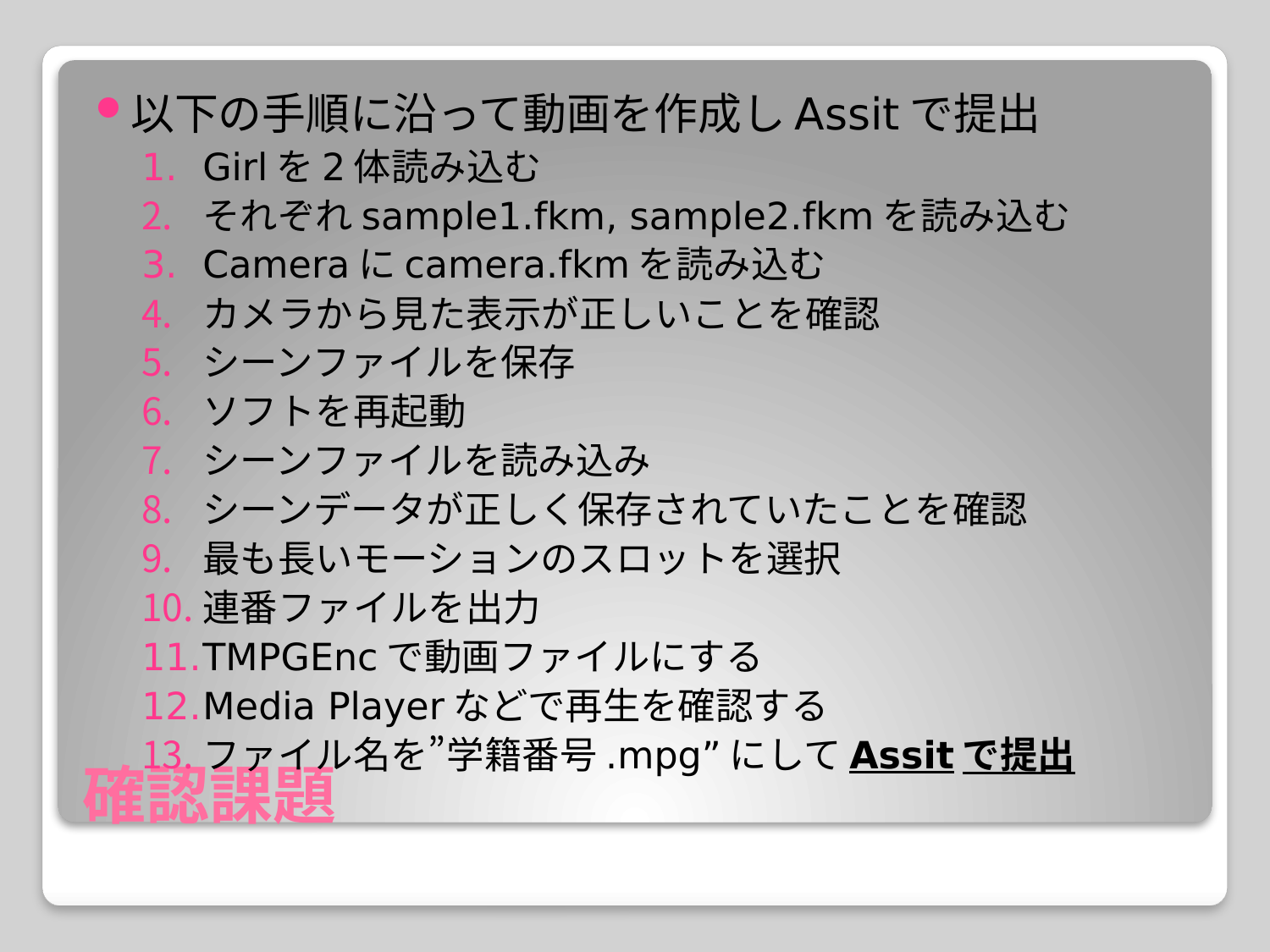

以下の手順に沿って動画を作成しAssitで提出
Girlを2体読み込む
それぞれsample1.fkm, sample2.fkmを読み込む
Cameraにcamera.fkmを読み込む
カメラから見た表示が正しいことを確認
シーンファイルを保存
ソフトを再起動
シーンファイルを読み込み
シーンデータが正しく保存されていたことを確認
最も長いモーションのスロットを選択
連番ファイルを出力
TMPGEncで動画ファイルにする
Media Playerなどで再生を確認する
ファイル名を”学籍番号.mpg”にしてAssitで提出

# 確認課題